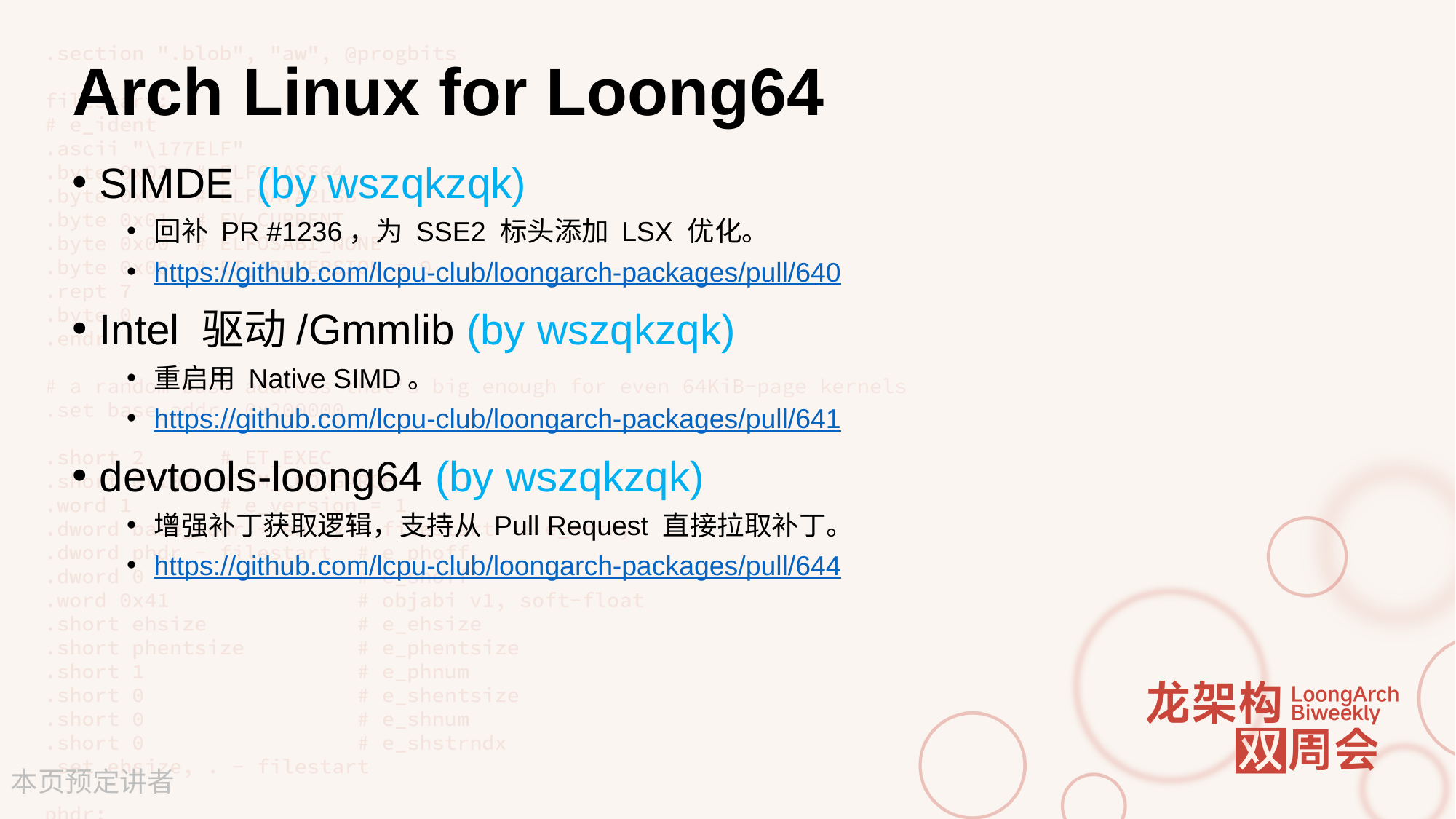

# Arch Linux for Loong64
SIMDE  (by wszqkzqk)
回补 PR #1236，为 SSE2 标头添加 LSX 优化。
https://github.com/lcpu-club/loongarch-packages/pull/640
Intel 驱动/Gmmlib (by wszqkzqk)
重启用 Native SIMD。
https://github.com/lcpu-club/loongarch-packages/pull/641
devtools-loong64 (by wszqkzqk)
增强补丁获取逻辑，支持从 Pull Request 直接拉取补丁。
https://github.com/lcpu-club/loongarch-packages/pull/644